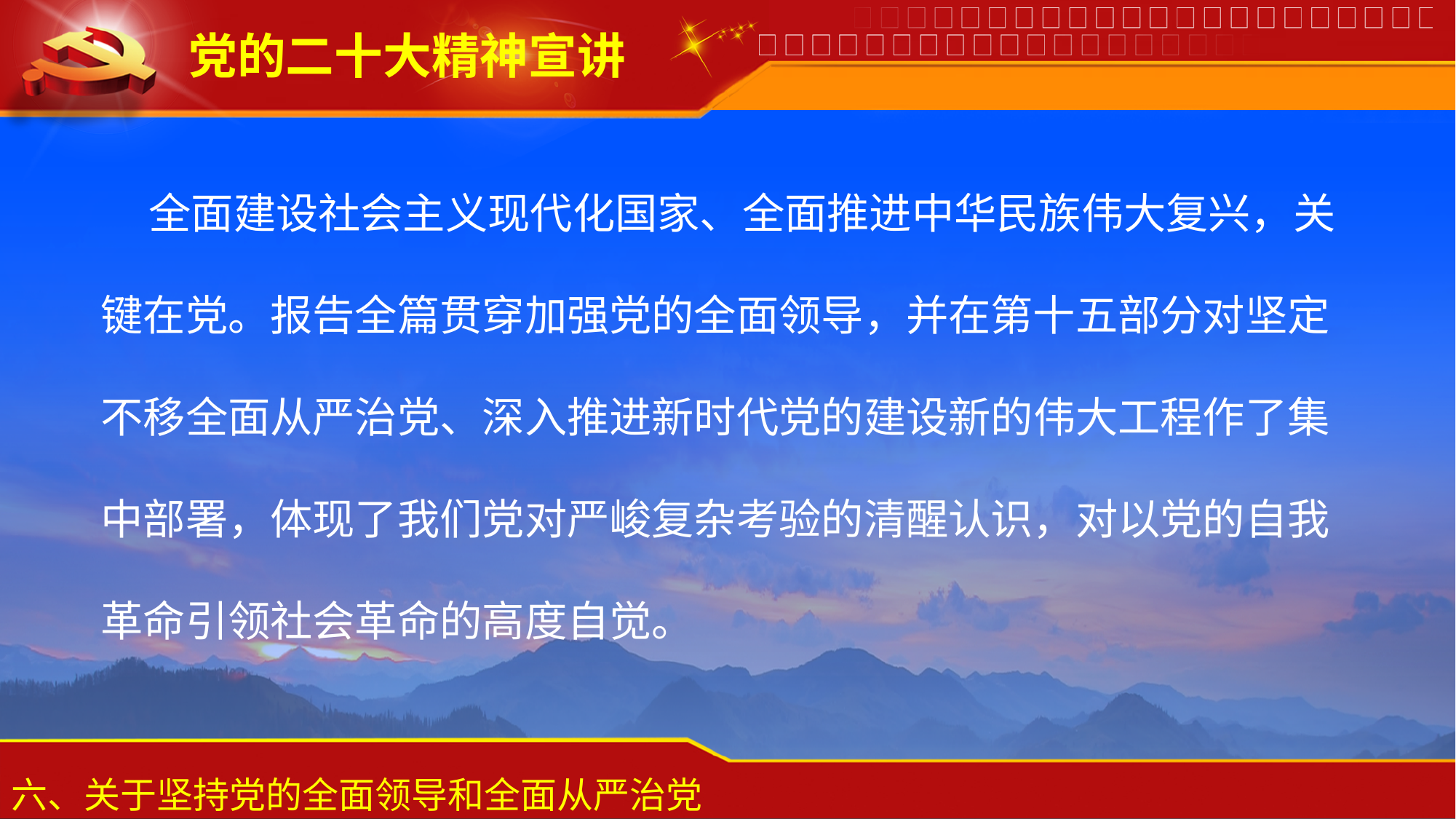

党的二十大精神宣讲
    全面建设社会主义现代化国家、全面推进中华民族伟大复兴，关键在党。报告全篇贯穿加强党的全面领导，并在第十五部分对坚定不移全面从严治党、深入推进新时代党的建设新的伟大工程作了集中部署，体现了我们党对严峻复杂考验的清醒认识，对以党的自我革命引领社会革命的高度自觉。
六、关于坚持党的全面领导和全面从严治党